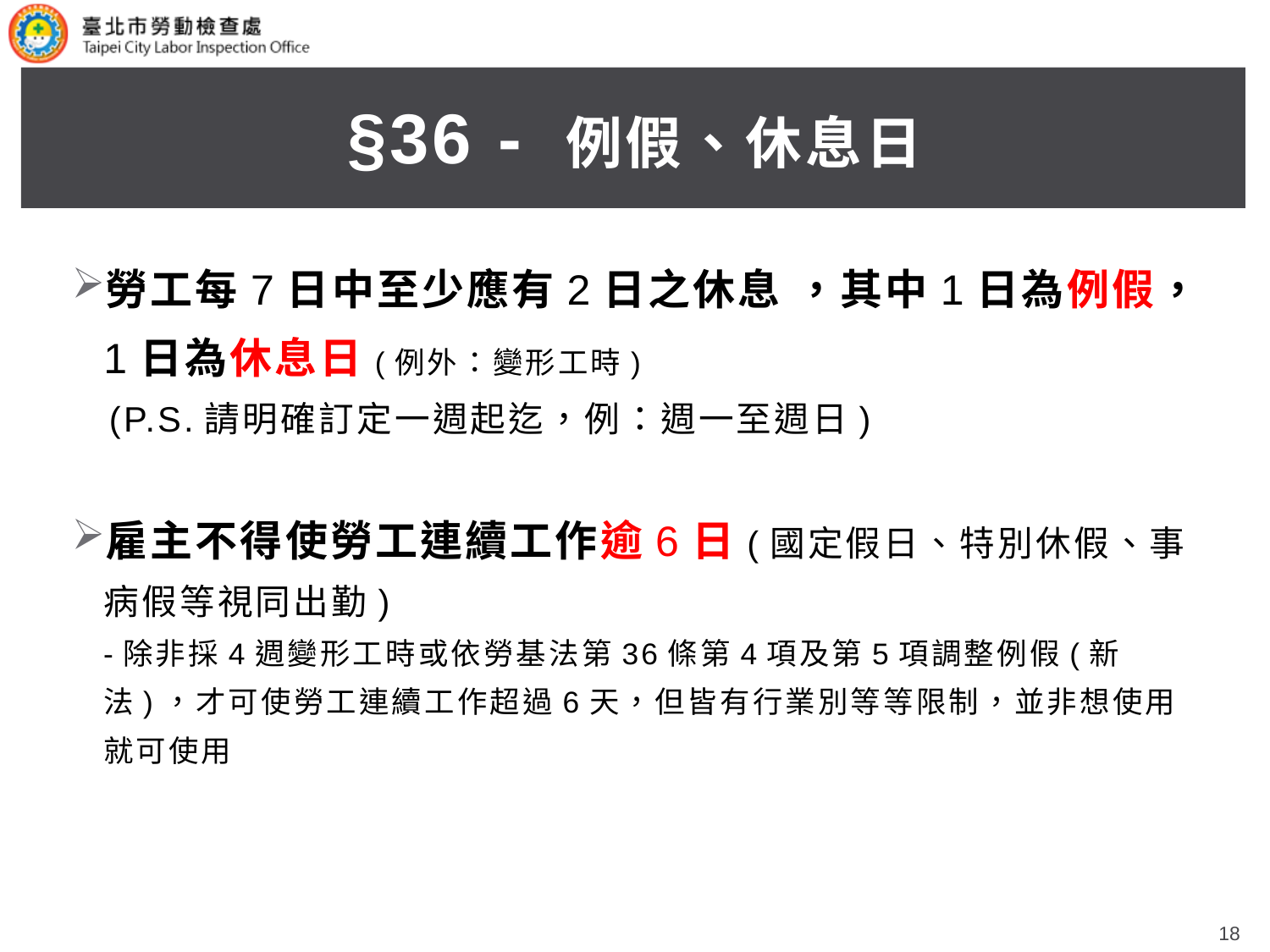

# §36 - 例假、休息日
勞工每7日中至少應有2日之休息 ，其中1日為例假，1日為休息日(例外：變形工時)
   (P.S.請明確訂定一週起迄，例：週一至週日)

雇主不得使勞工連續工作逾6日(國定假日、特別休假、事病假等視同出勤)
-除非採4週變形工時或依勞基法第36條第4項及第5項調整例假(新法)，才可使勞工連續工作超過6天，但皆有行業別等等限制，並非想使用就可使用

18